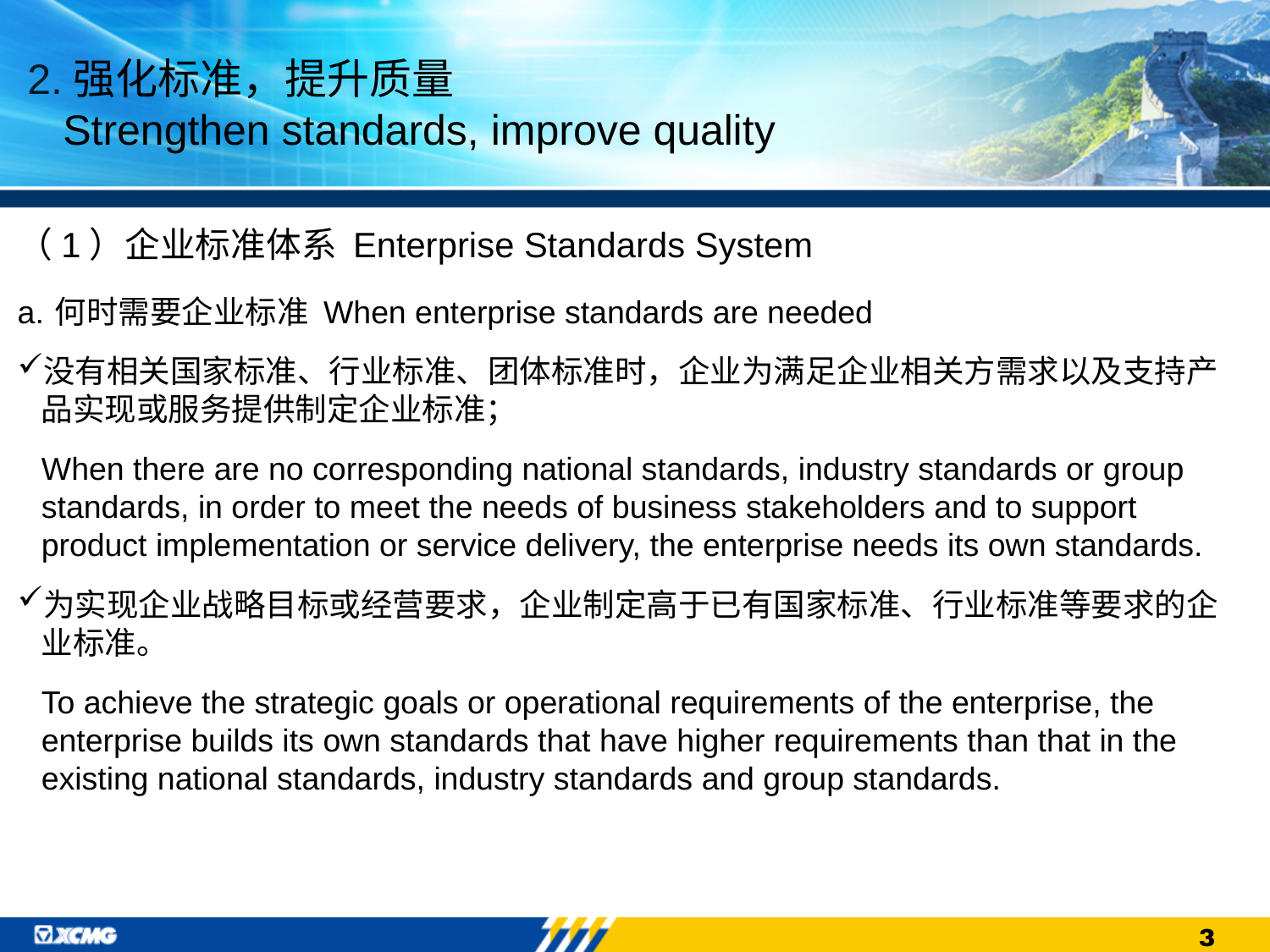

2.强化标准，提升质量
   Strengthen standards, improve quality
（1）企业标准体系 Enterprise Standards System
何时需要企业标准 When enterprise standards are needed
没有相关国家标准、行业标准、团体标准时，企业为满足企业相关方需求以及支持产品实现或服务提供制定企业标准；
When there are no corresponding national standards, industry standards or group standards, in order to meet the needs of business stakeholders and to support product implementation or service delivery, the enterprise needs its own standards.
为实现企业战略目标或经营要求，企业制定高于已有国家标准、行业标准等要求的企业标准。
To achieve the strategic goals or operational requirements of the enterprise, the enterprise builds its own standards that have higher requirements than that in the existing national standards, industry standards and group standards.